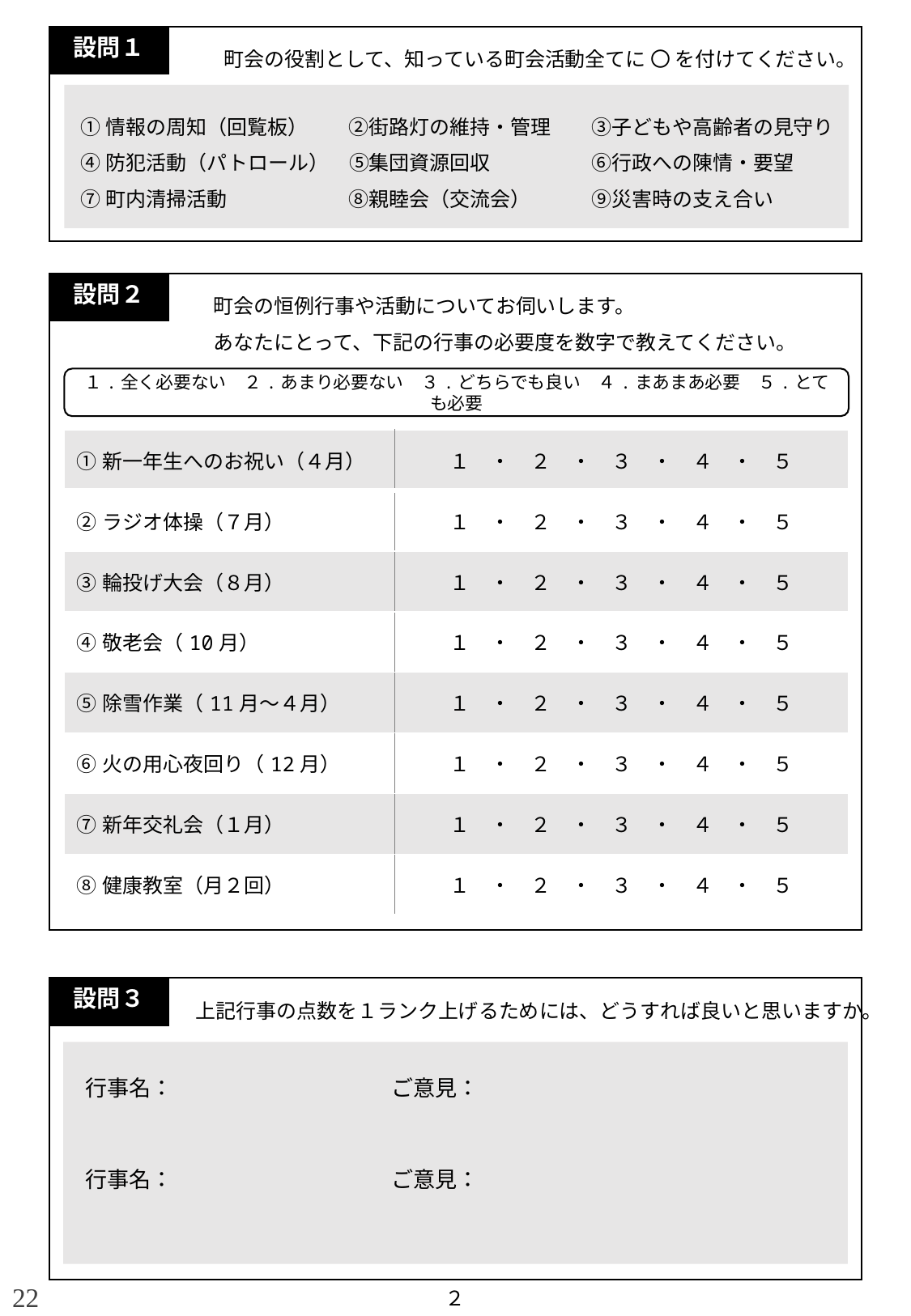

設問１
町会の役割として、知っている町会活動全てに 〇 を付けてください。
 ①情報の周知（回覧板）　　②街路灯の維持・管理　　③子どもや高齢者の見守り
 ④防犯活動（パトロール）　⑤集団資源回収　　　　　⑥行政への陳情・要望
 ⑦町内清掃活動　　　　　　⑧親睦会（交流会）　　　⑨災害時の支え合い

設問２
町会の恒例行事や活動についてお伺いします。
あなたにとって、下記の行事の必要度を数字で教えてください。
１.全く必要ない　２.あまり必要ない　３.どちらでも良い　４.まあまあ必要　５.とても必要
| ①新一年生へのお祝い（４月） | １　・　２　・　３　・　４　・　５ |
| --- | --- |
| ②ラジオ体操（７月） | １　・　２　・　３　・　４　・　５ |
| ③輪投げ大会（８月） | １　・　２　・　３　・　４　・　５ |
| ④敬老会（10月） | １　・　２　・　３　・　４　・　５ |
| ⑤除雪作業（11月～４月） | １　・　２　・　３　・　４　・　５ |
| ⑥火の用心夜回り（12月） | １　・　２　・　３　・　４　・　５ |
| ⑦新年交礼会（１月） | １　・　２　・　３　・　４　・　５ |
| ⑧健康教室（月２回） | １　・　２　・　３　・　４　・　５ |

設問３
上記行事の点数を１ランク上げるためには、どうすれば良いと思いますか。
 行事名：　　　　　　　　　　ご意見：

 行事名：　　　　　　　　　　ご意見：

22
２